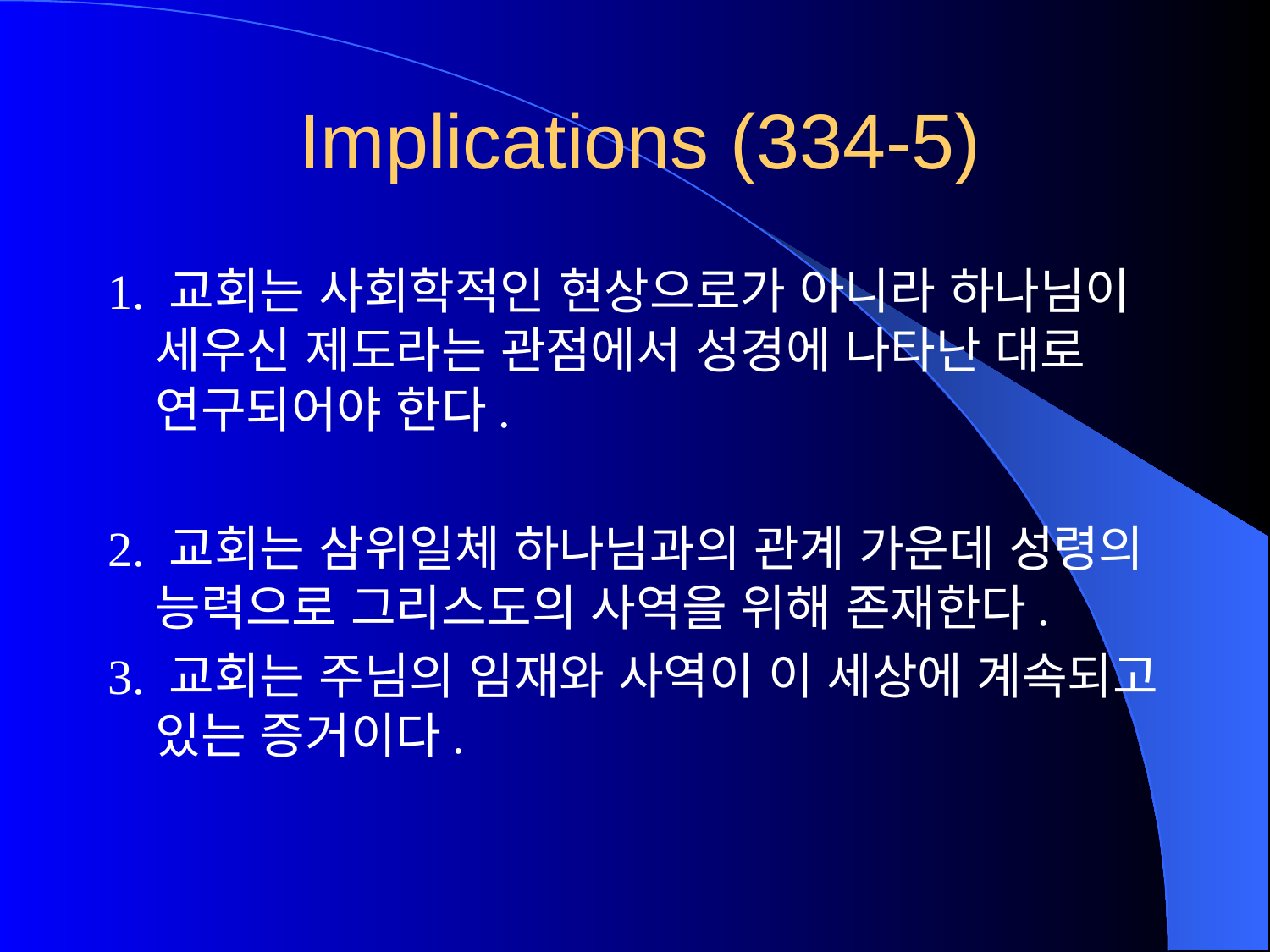

# Implications (334-5)
1. 교회는 사회학적인 현상으로가 아니라 하나님이 세우신 제도라는 관점에서 성경에 나타난 대로 연구되어야 한다.

2. 교회는 삼위일체 하나님과의 관계 가운데 성령의 능력으로 그리스도의 사역을 위해 존재한다.
3. 교회는 주님의 임재와 사역이 이 세상에 계속되고 있는 증거이다.